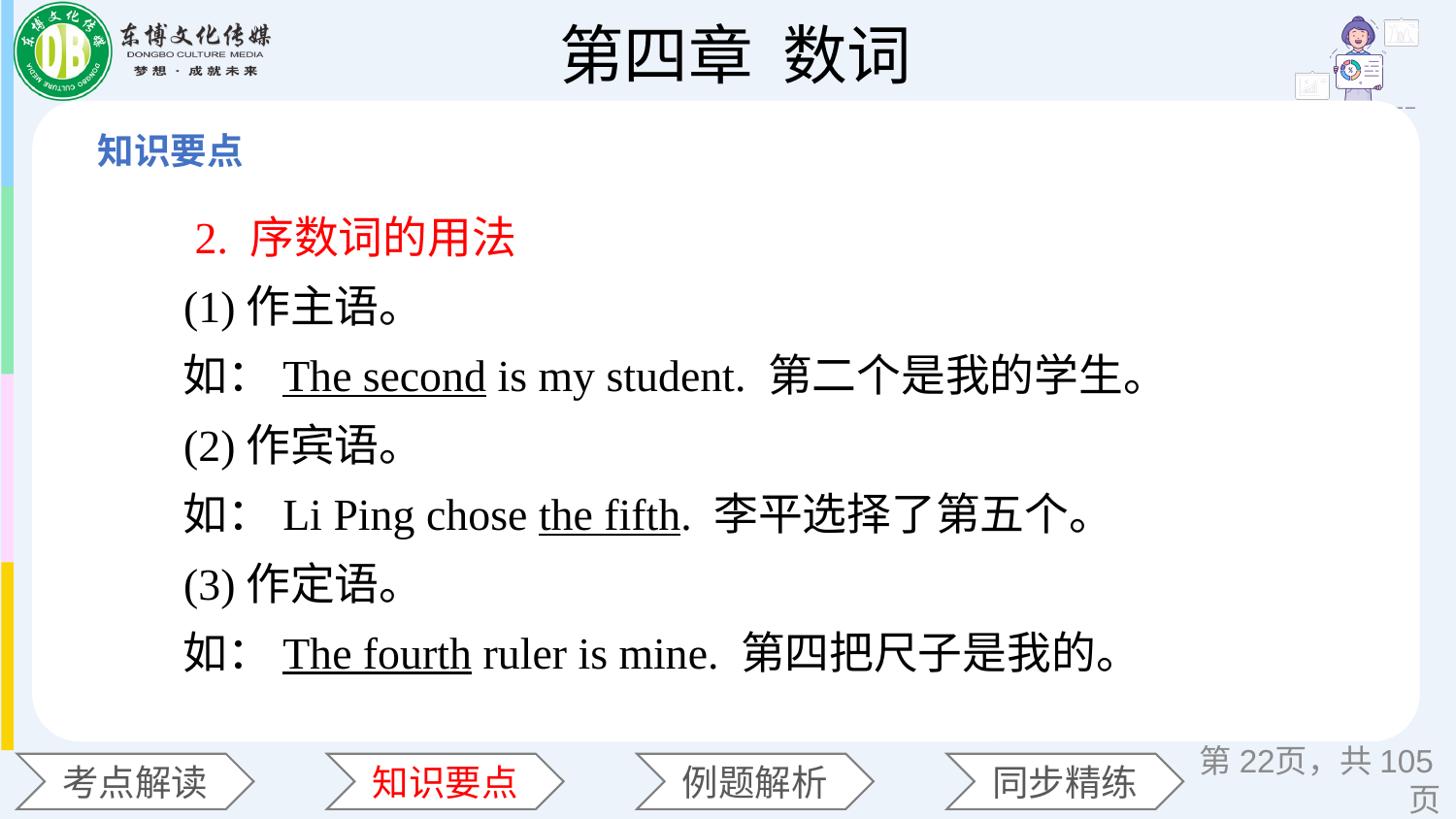

2. 序数词的用法
         (1)作主语。
         如：The second is my student. 第二个是我的学生。
         (2)作宾语。
         如：Li Ping chose the fifth. 李平选择了第五个。
         (3)作定语。
         如：The fourth ruler is mine. 第四把尺子是我的。
第22页，共105页